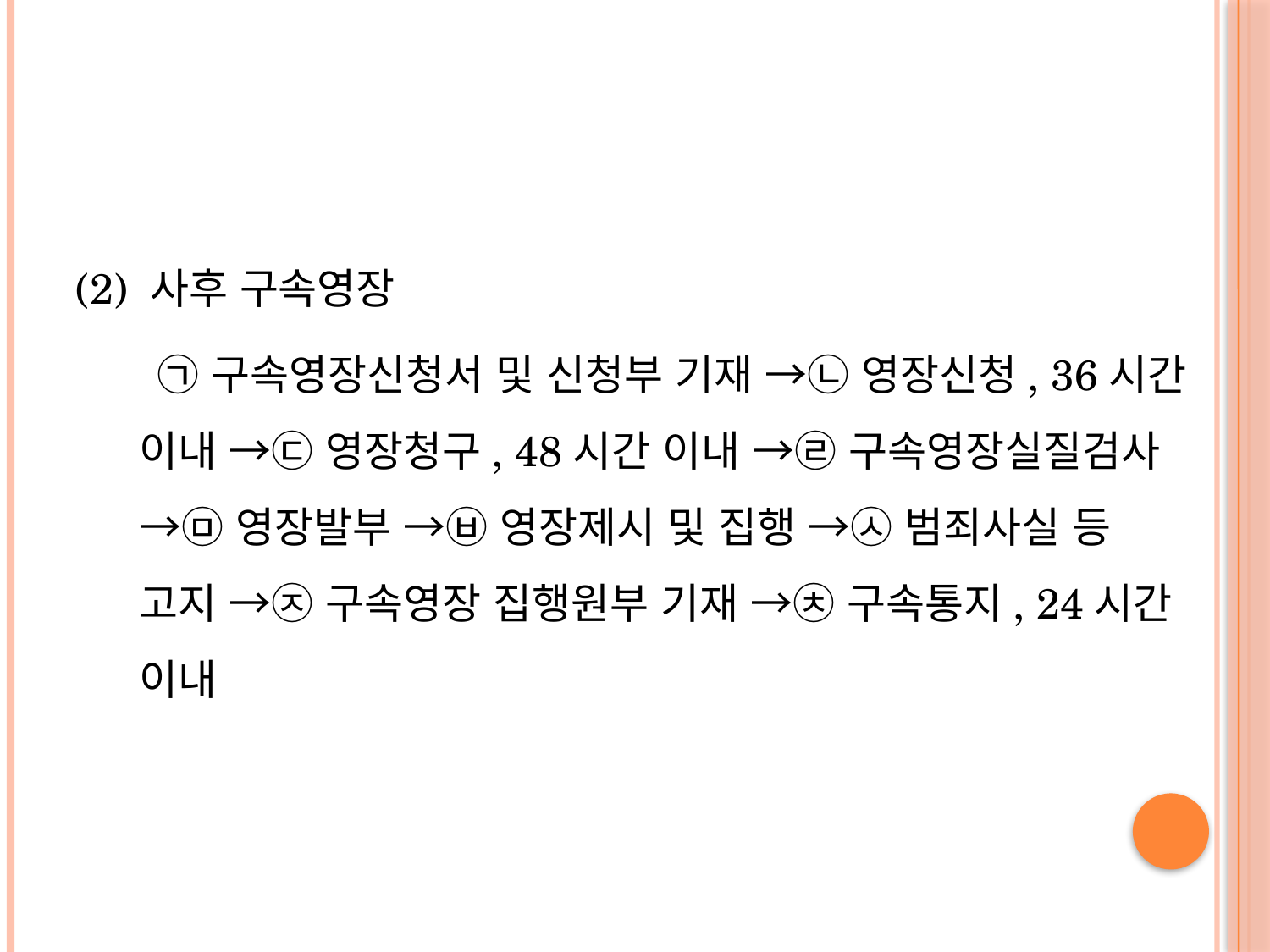

#

(2) 사후 구속영장
      ㉠ 구속영장신청서 및 신청부 기재 →㉡ 영장신청, 36시간 이내 →㉢ 영장청구, 48시간 이내 →㉣ 구속영장실질검사 →㉤ 영장발부 →㉥ 영장제시 및 집행 →㉦ 범죄사실 등 고지 →㉨ 구속영장 집행원부 기재 →㉩ 구속통지, 24시간 이내